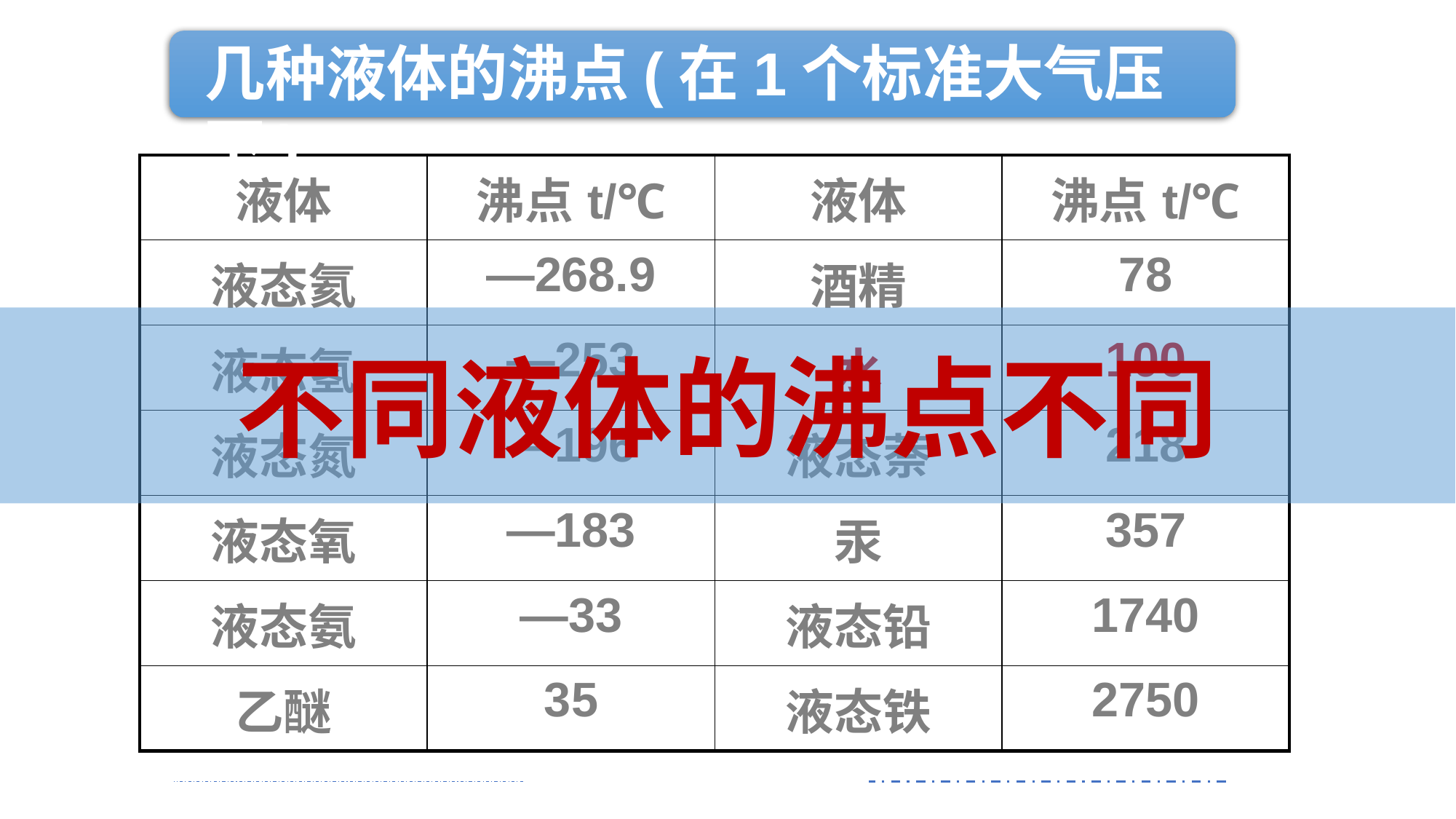

几种液体的沸点(在1个标准大气压下)

| 液体 | 沸点t/℃ | 液体 | 沸点t/℃ |
| --- | --- | --- | --- |
| 液态氦 | —268.9 | 酒精 | 78 |
| 液态氢 | —253 | 水 | 100 |
| 液态氮 | —196 | 液态萘 | 218 |
| 液态氧 | —183 | 汞 | 357 |
| 液态氨 | —33 | 液态铅 | 1740 |
| 乙醚 | 35 | 液态铁 | 2750 |
不同液体的沸点不同